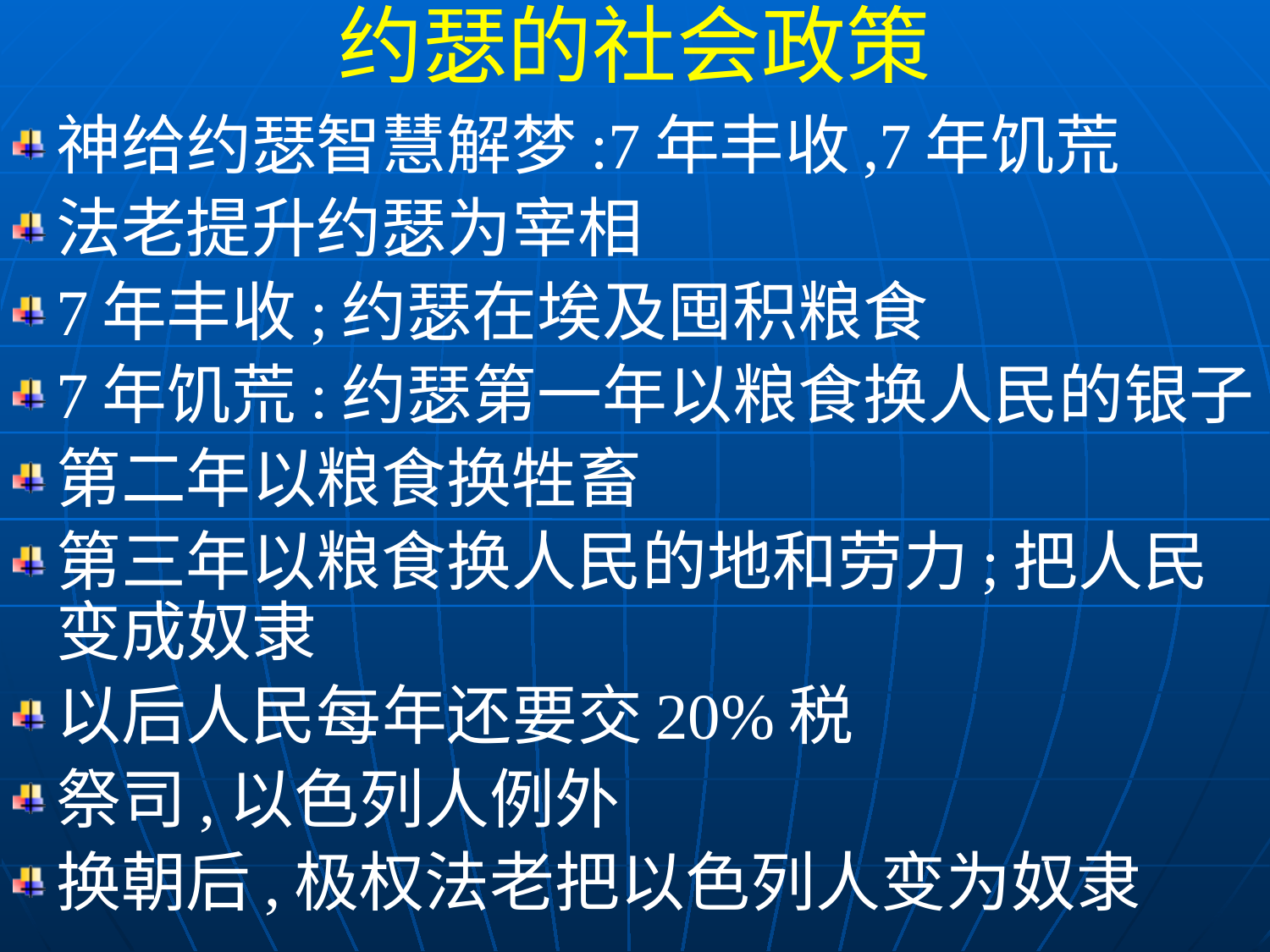

约瑟的社会政策
神给约瑟智慧解梦:7年丰收,7年饥荒
法老提升约瑟为宰相
7年丰收;约瑟在埃及囤积粮食
7年饥荒:约瑟第一年以粮食换人民的银子
第二年以粮食换牲畜
第三年以粮食换人民的地和劳力;把人民变成奴隶
以后人民每年还要交20%税
祭司,以色列人例外
换朝后,极权法老把以色列人变为奴隶